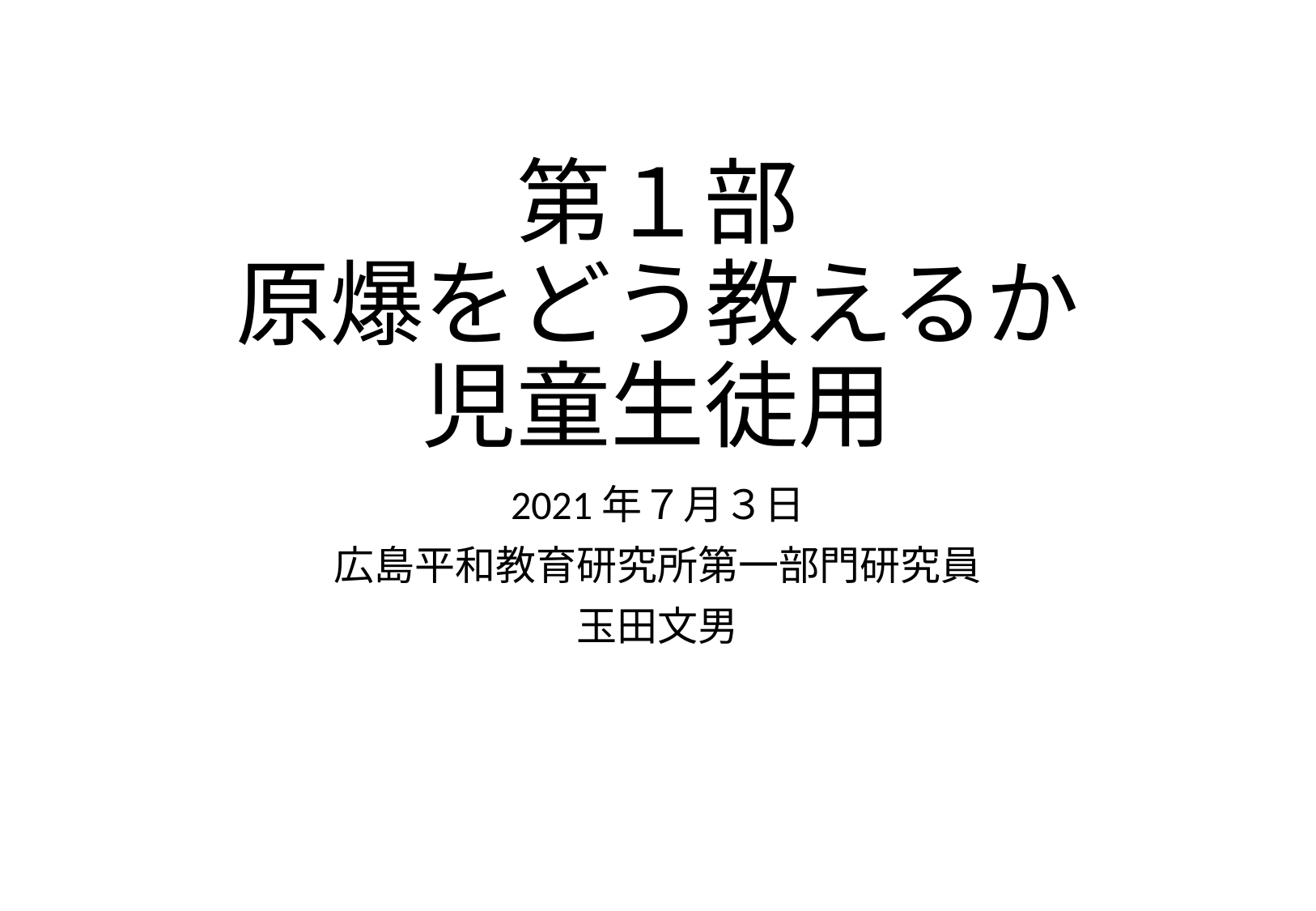

# 第１部 原爆をどう教えるか 児童生徒用
2021年７月３日
広島平和教育研究所第一部門研究員
玉田文男